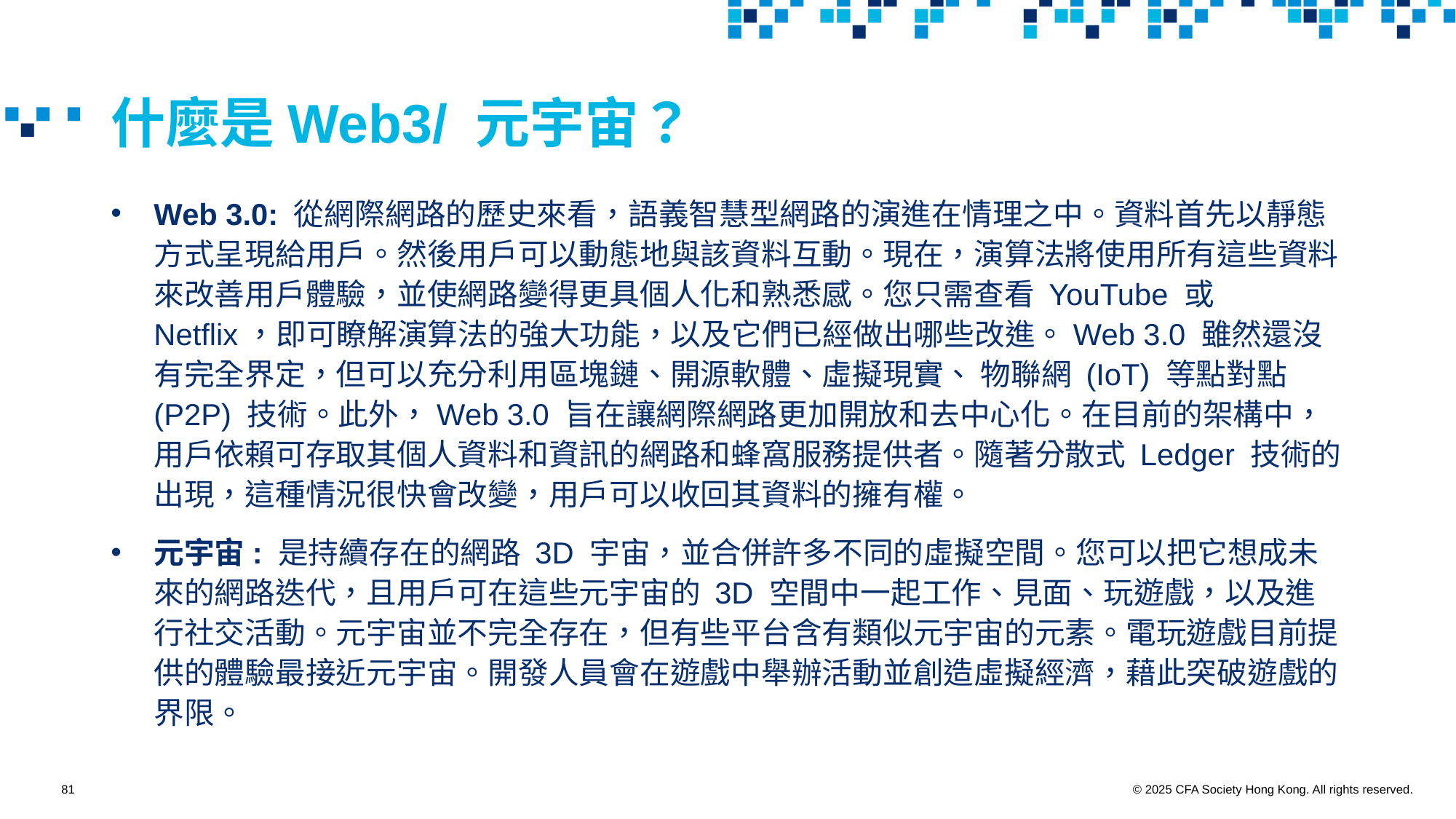

# 什麼是Web3/ 元宇宙？
Web 3.0: 從網際網路的歷史來看，語義智慧型網路的演進在情理之中。資料首先以靜態方式呈現給用戶。然後用戶可以動態地與該資料互動。現在，演算法將使用所有這些資料來改善用戶體驗，並使網路變得更具個人化和熟悉感。您只需查看 YouTube 或 Netflix，即可瞭解演算法的強大功能，以及它們已經做出哪些改進。Web 3.0 雖然還沒有完全界定，但可以充分利用區塊鏈、開源軟體、虛擬現實、 物聯網 (IoT) 等點對點 (P2P) 技術。此外，Web 3.0 旨在讓網際網路更加開放和去中心化。在目前的架構中，用戶依賴可存取其個人資料和資訊的網路和蜂窩服務提供者。隨著分散式 Ledger 技術的出現，這種情況很快會改變，用戶可以收回其資料的擁有權。
元宇宙: 是持續存在的網路 3D 宇宙，並合併許多不同的虛擬空間。您可以把它想成未來的網路迭代，且用戶可在這些元宇宙的 3D 空間中一起工作、見面、玩遊戲，以及進行社交活動。元宇宙並不完全存在，但有些平台含有類似元宇宙的元素。電玩遊戲目前提供的體驗最接近元宇宙。開發人員會在遊戲中舉辦活動並創造虛擬經濟，藉此突破遊戲的界限。
81
© 2025 CFA Society Hong Kong. All rights reserved.